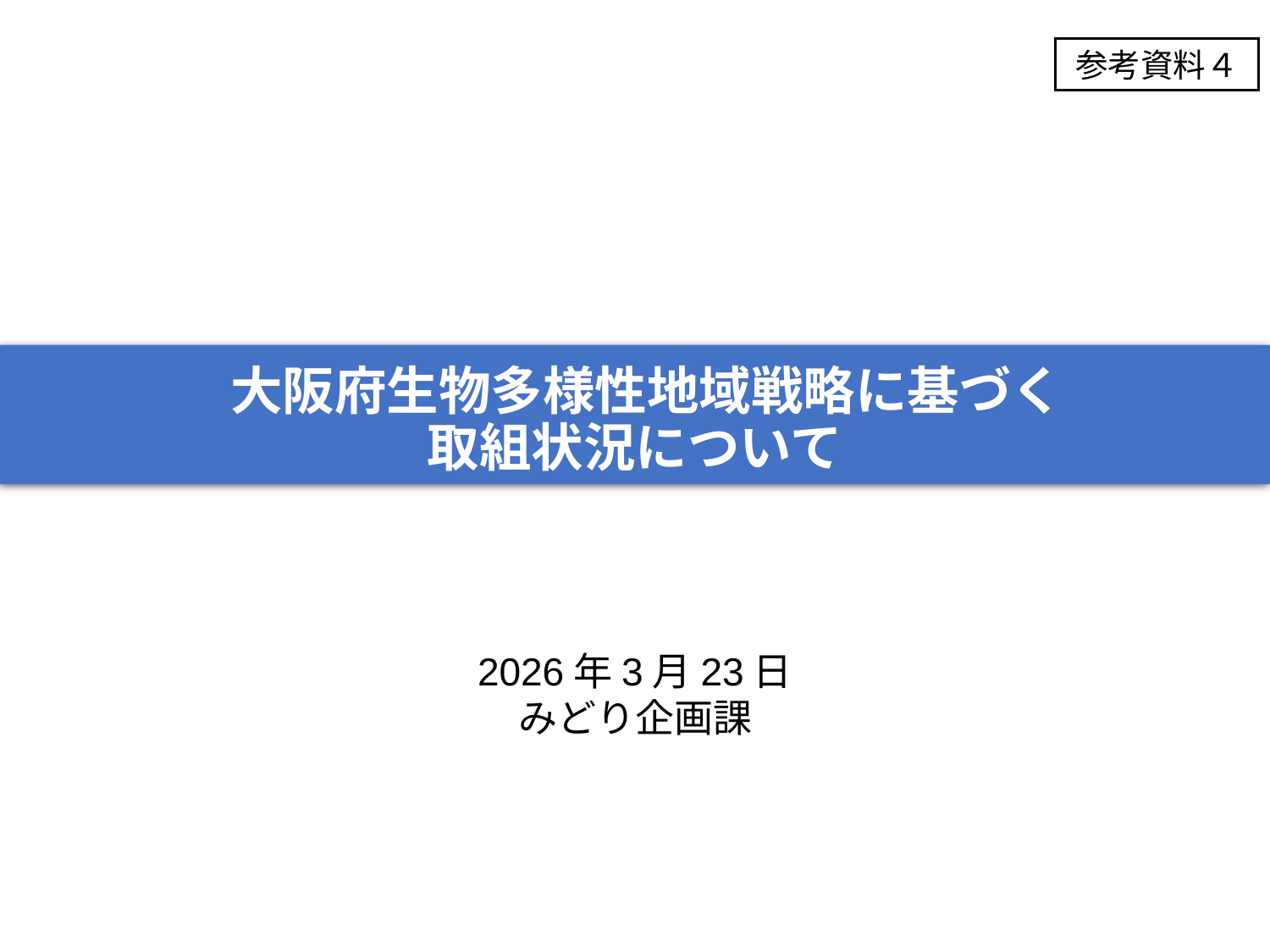

参考資料４
# 大阪府生物多様性地域戦略に基づく 取組状況について
2026年3月23日
みどり企画課